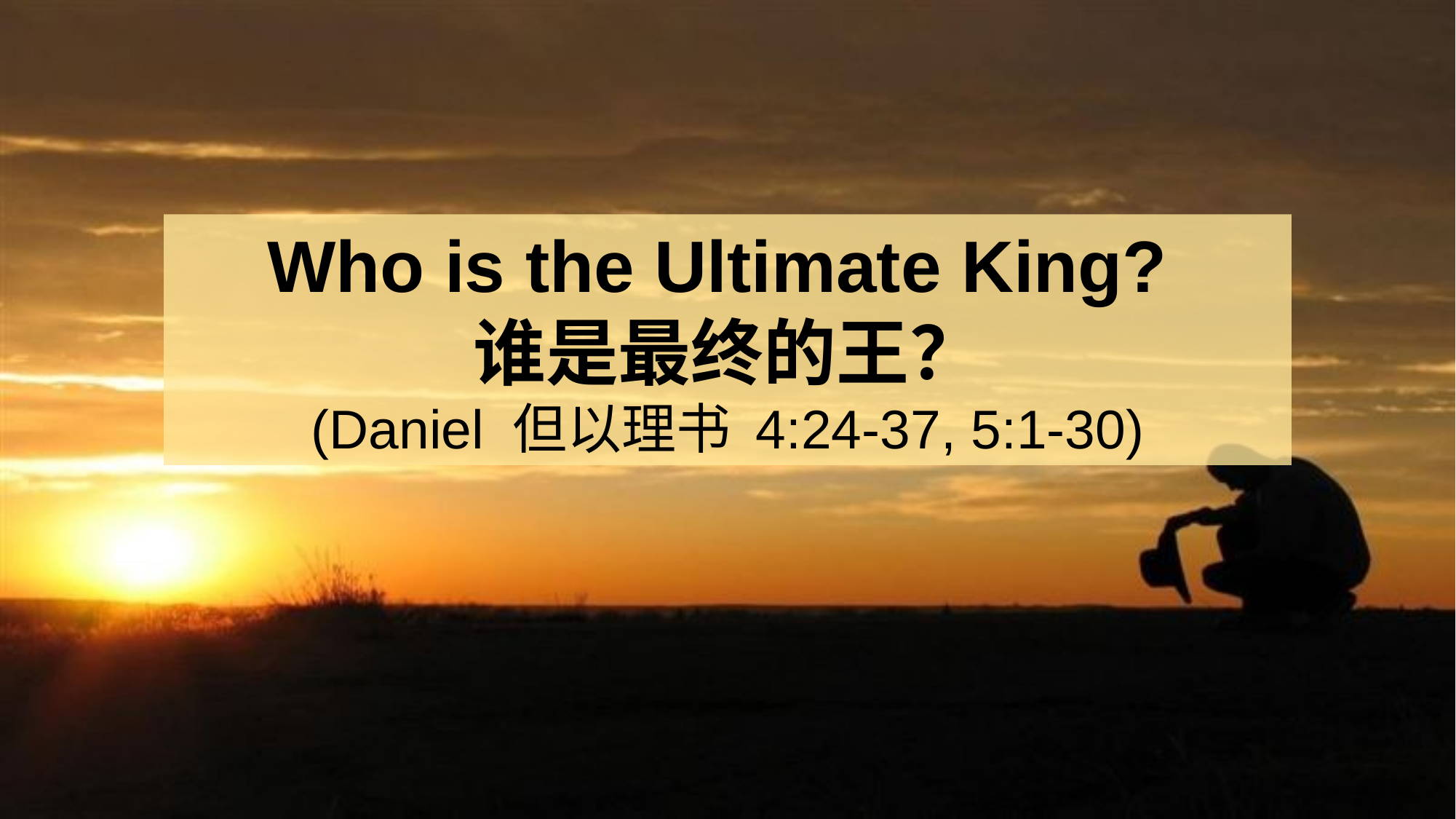

Who is the Ultimate King?
谁是最终的王？
(Daniel 但以理书 4:24-37, 5:1-30)